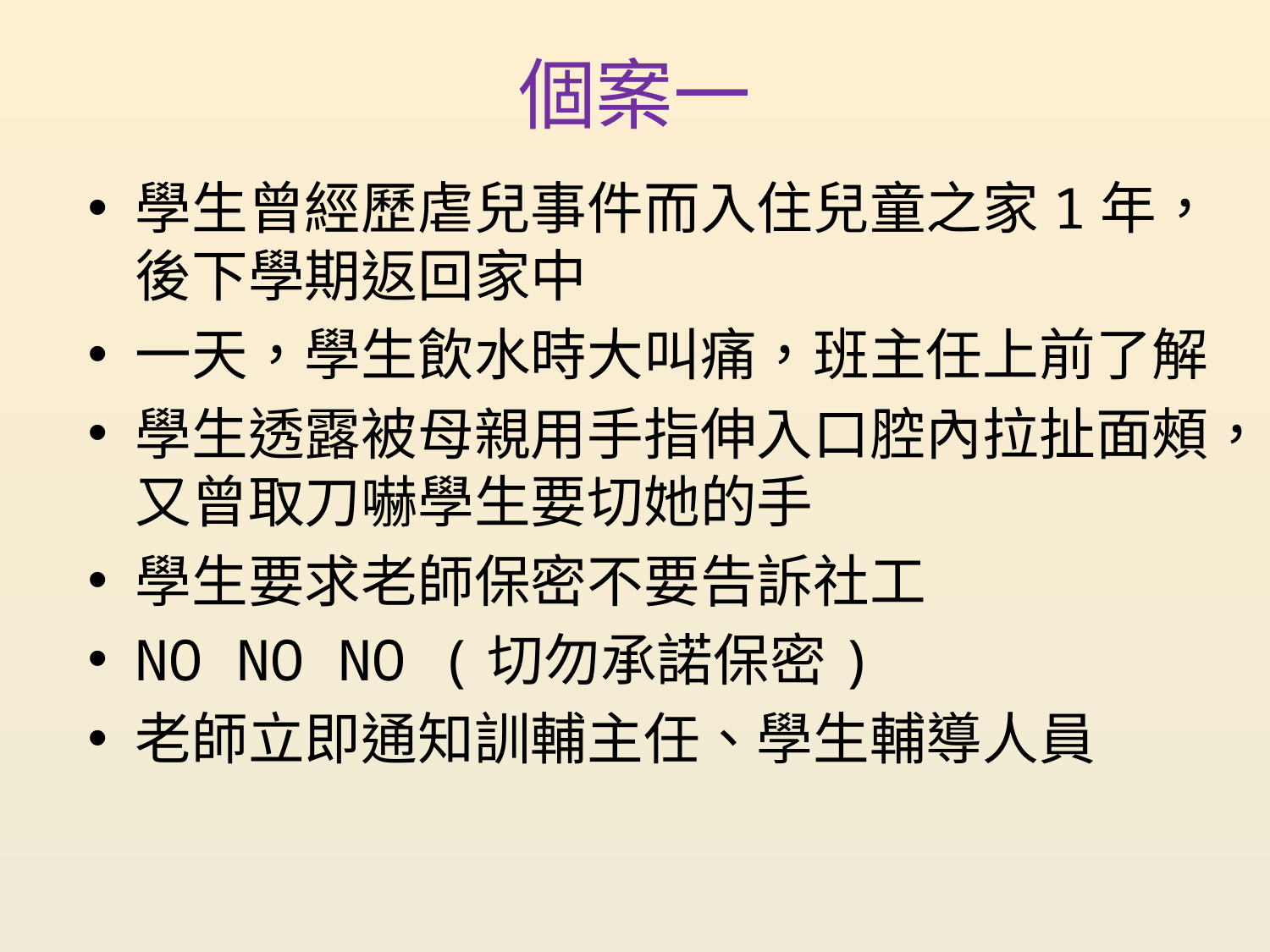

# 個案一
學生曾經歷虐兒事件而入住兒童之家1年，後下學期返回家中
一天，學生飲水時大叫痛，班主任上前了解
學生透露被母親用手指伸入口腔內拉扯面頰，又曾取刀嚇學生要切她的手
學生要求老師保密不要告訴社工
NO NO NO (切勿承諾保密)
老師立即通知訓輔主任、學生輔導人員